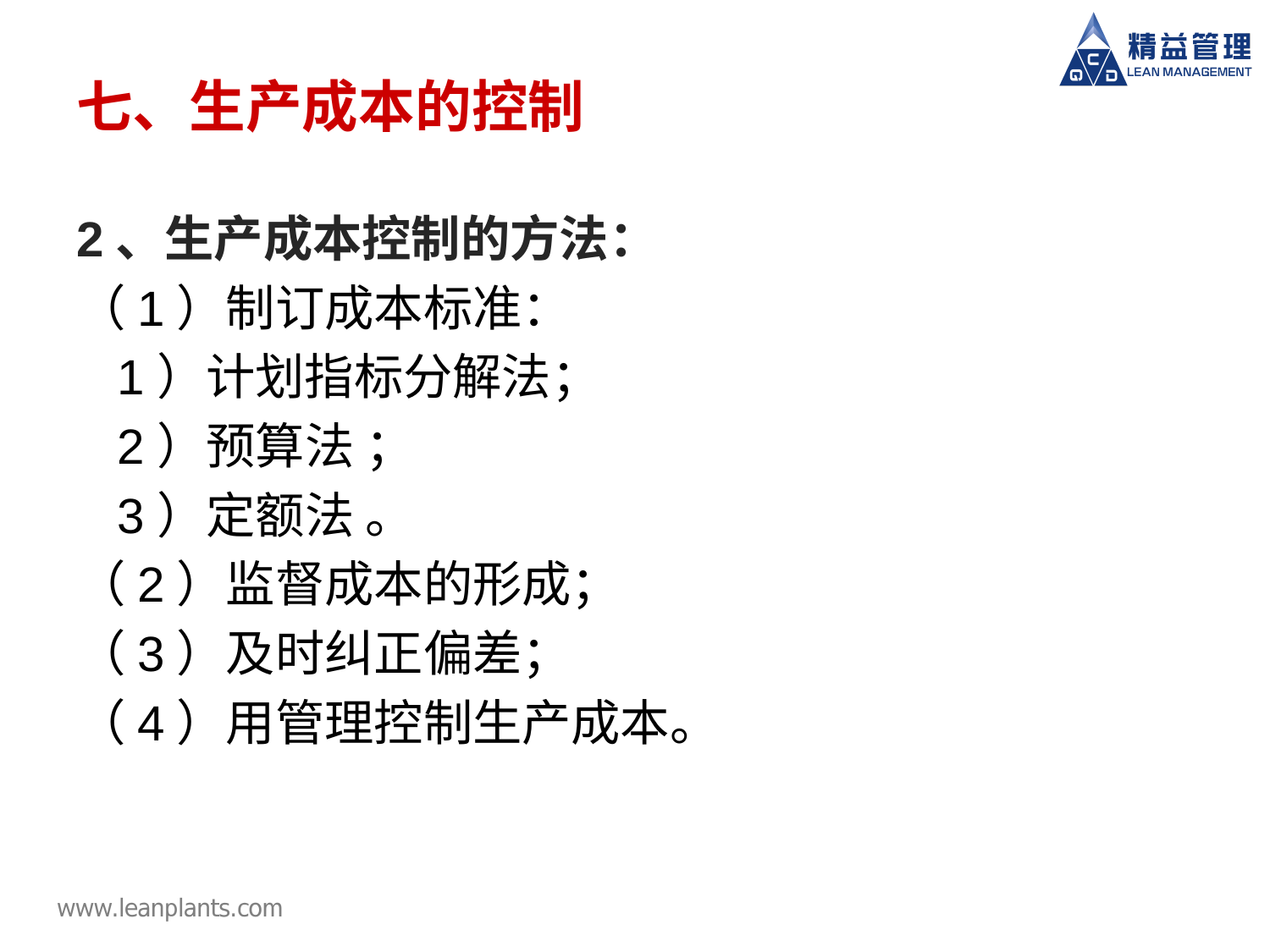

# 七、生产成本的控制
2、生产成本控制的方法：
（1）制订成本标准：
   1）计划指标分解法；
   2）预算法 ；
   3）定额法 。
（2）监督成本的形成；
（3）及时纠正偏差；
（4）用管理控制生产成本。